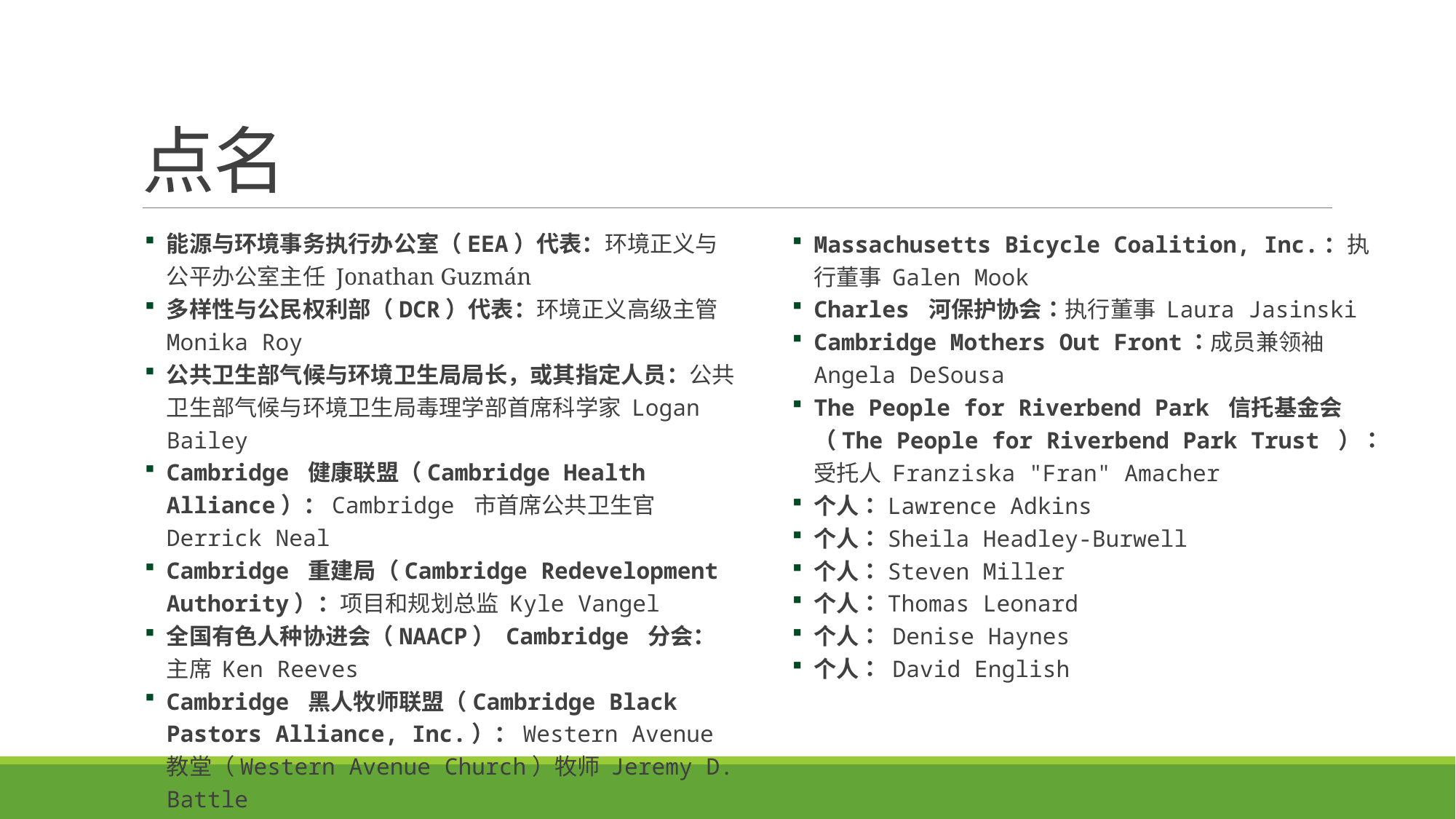

# 点名
能源与环境事务执行办公室（EEA）代表：环境正义与公平办公室主任 Jonathan Guzmán
多样性与公民权利部（DCR）代表：环境正义高级主管 Monika Roy
公共卫生部气候与环境卫生局局长，或其指定人员：公共卫生部气候与环境卫生局毒理学部首席科学家 Logan Bailey
Cambridge 健康联盟（Cambridge Health Alliance）：Cambridge 市首席公共卫生官 Derrick Neal
Cambridge 重建局（Cambridge Redevelopment Authority）：项目和规划总监 Kyle Vangel
全国有色人种协进会（NAACP） Cambridge 分会：主席 Ken Reeves
Cambridge 黑人牧师联盟（Cambridge Black Pastors Alliance, Inc.）：Western Avenue 教堂（Western Avenue Church）牧师 Jeremy D. Battle
Massachusetts Bicycle Coalition, Inc.：执行董事 Galen Mook
Charles 河保护协会：执行董事 Laura Jasinski
Cambridge Mothers Out Front：成员兼领袖 Angela DeSousa
The People for Riverbend Park 信托基金会（The People for Riverbend Park Trust ）：受托人 Franziska "Fran" Amacher
个人：Lawrence Adkins
个人：Sheila Headley-Burwell
个人：Steven Miller
个人：Thomas Leonard
个人： Denise Haynes
个人： David English